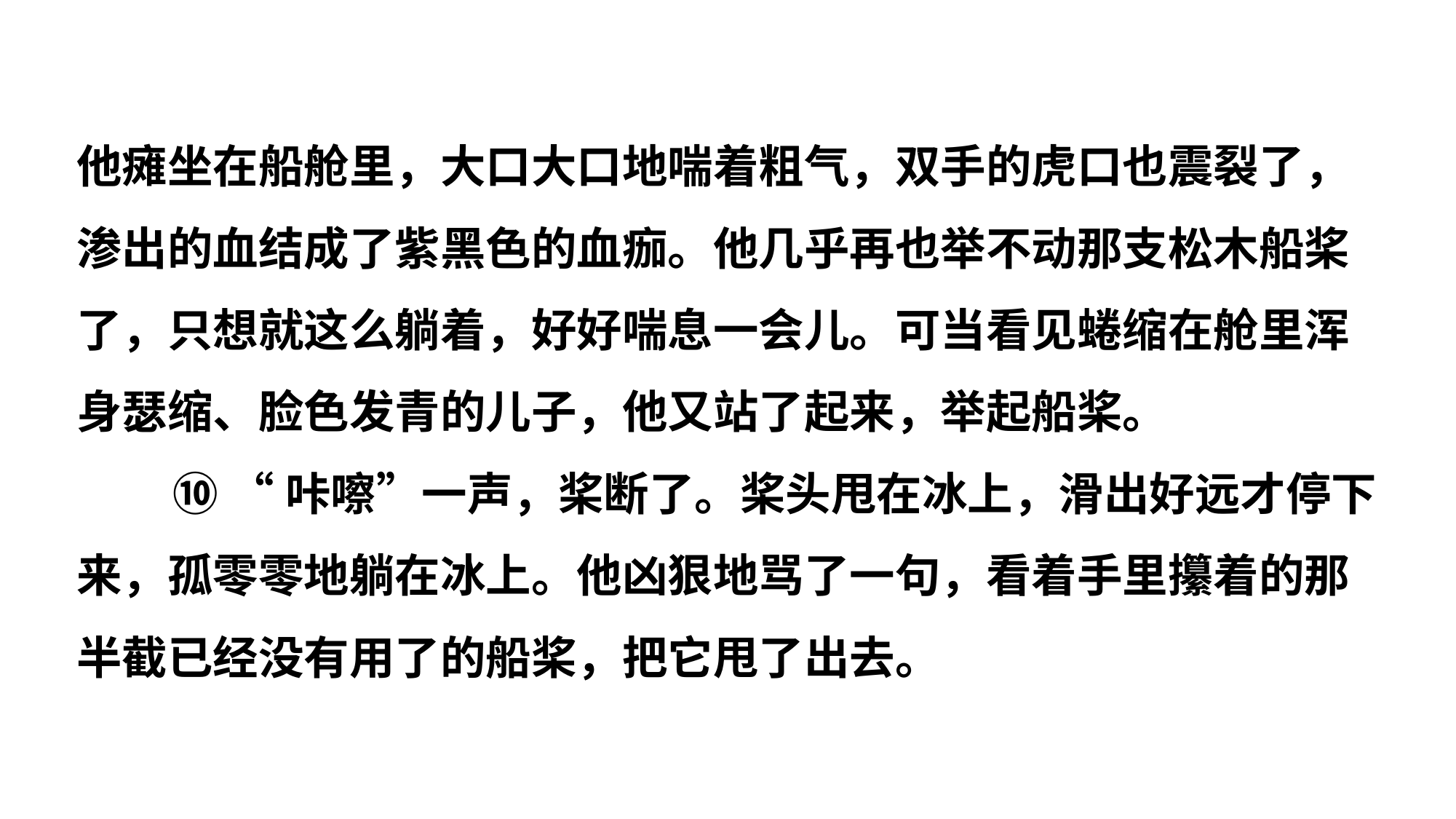

他瘫坐在船舱里，大口大口地喘着粗气，双手的虎口也震裂了，渗出的血结成了紫黑色的血痂。他几乎再也举不动那支松木船桨了，只想就这么躺着，好好喘息一会儿。可当看见蜷缩在舱里浑身瑟缩、脸色发青的儿子，他又站了起来，举起船桨。
⑩ “咔嚓”一声，桨断了。桨头甩在冰上，滑出好远才停下来，孤零零地躺在冰上。他凶狠地骂了一句，看着手里攥着的那半截已经没有用了的船桨，把它甩了出去。